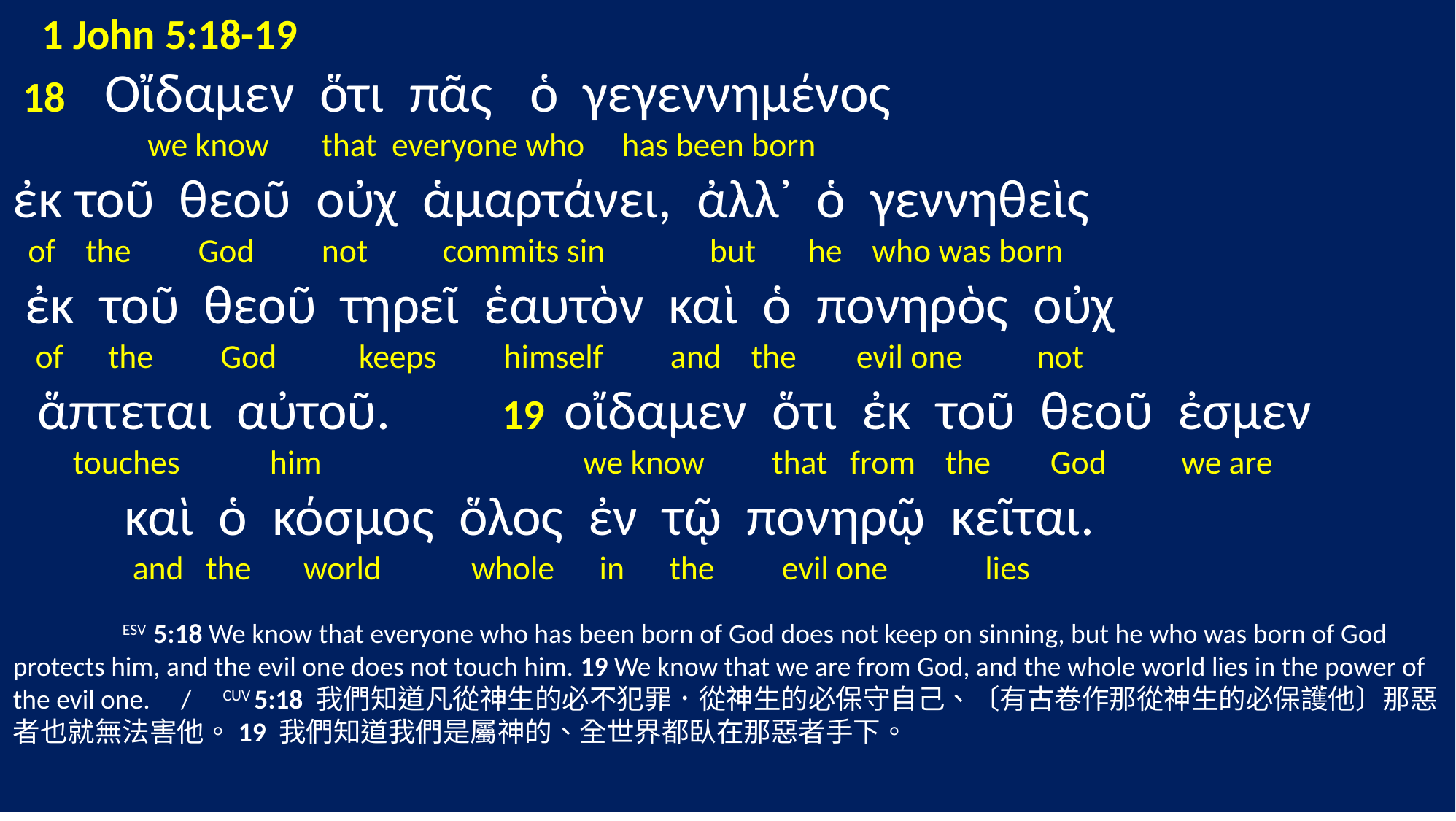

1 John 5:18-19
 18    Οἴδαμεν  ὅτι  πᾶς   ὁ  γεγεννημένος
                  we know       that  everyone who     has been born
ἐκ τοῦ  θεοῦ  οὐχ  ἁμαρτάνει,  ἀλλ᾽  ὁ  γεννηθεὶς
  of    the         God         not          commits sin              but       he    who was born
 ἐκ  τοῦ  θεοῦ  τηρεῖ  ἑαυτὸν  καὶ  ὁ  πονηρὸς  οὐχ
   of      the         God           keeps         himself         and    the        evil one          not
  ἅπτεται  αὐτοῦ.         19  οἴδαμεν  ὅτι  ἐκ  τοῦ  θεοῦ  ἐσμεν
        touches            him                                   we know         that   from    the        God          we are
         καὶ  ὁ  κόσμος  ὅλος  ἐν  τῷ  πονηρῷ  κεῖται.
                and   the       world            whole      in      the         evil one             lies

	ESV  5:18 We know that everyone who has been born of God does not keep on sinning, but he who was born of God protects him, and the evil one does not touch him. 19 We know that we are from God, and the whole world lies in the power of the evil one.     /     CUV 5:18 我們知道凡從神生的必不犯罪．從神生的必保守自己、〔有古卷作那從神生的必保護他〕那惡者也就無法害他。19 我們知道我們是屬神的、全世界都臥在那惡者手下。